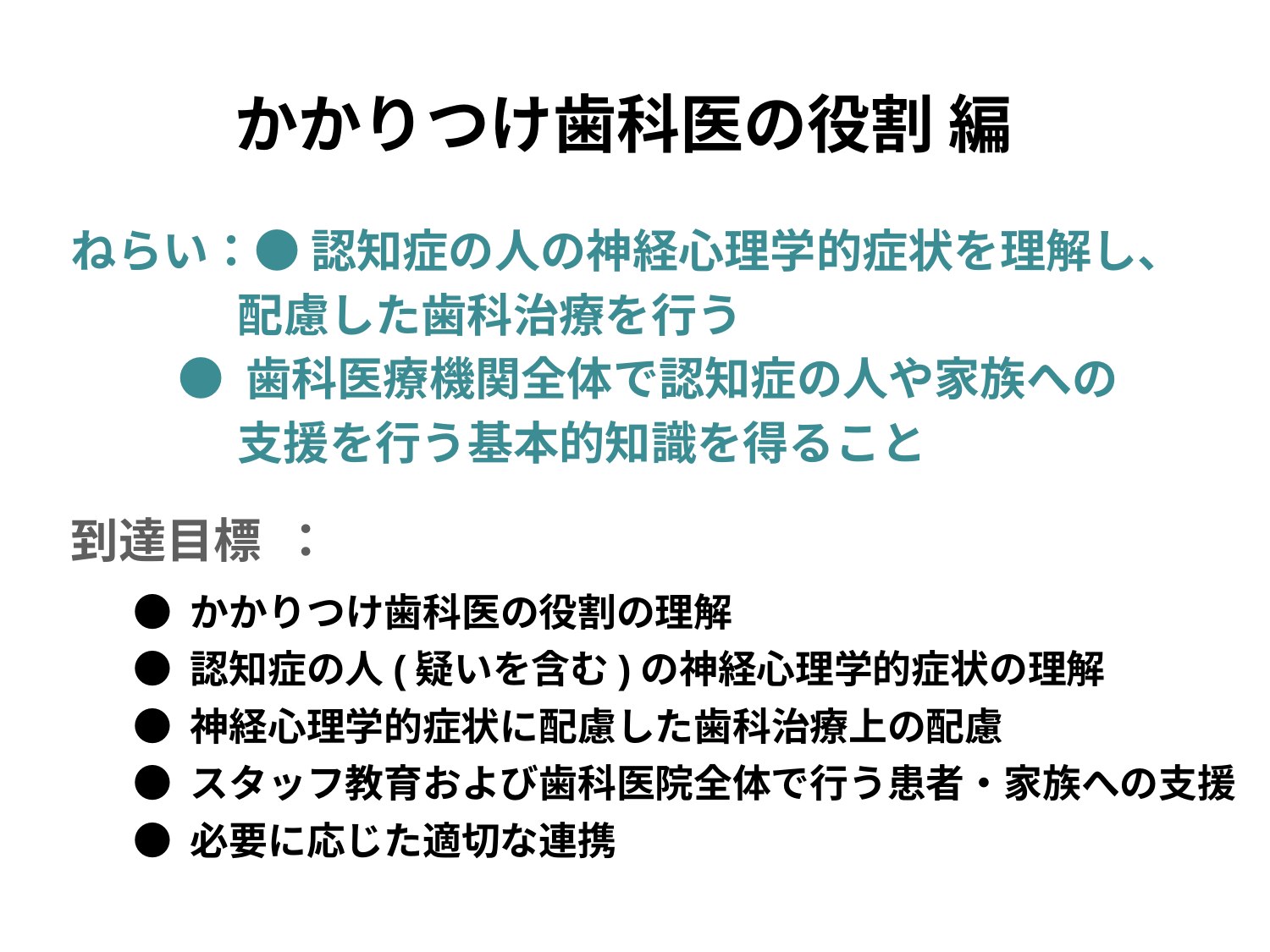

かかりつけ歯科医の役割 編
ねらい：● 認知症の人の神経心理学的症状を理解し、
               配慮した歯科治療を行う
           ● 歯科医療機関全体で認知症の人や家族への
               支援を行う基本的知識を得ること
到達目標　：
       ● かかりつけ歯科医の役割の理解
       ● 認知症の人(疑いを含む)の神経心理学的症状の理解
       ● 神経心理学的症状に配慮した歯科治療上の配慮
       ● スタッフ教育および歯科医院全体で行う患者・家族への支援
       ● 必要に応じた適切な連携